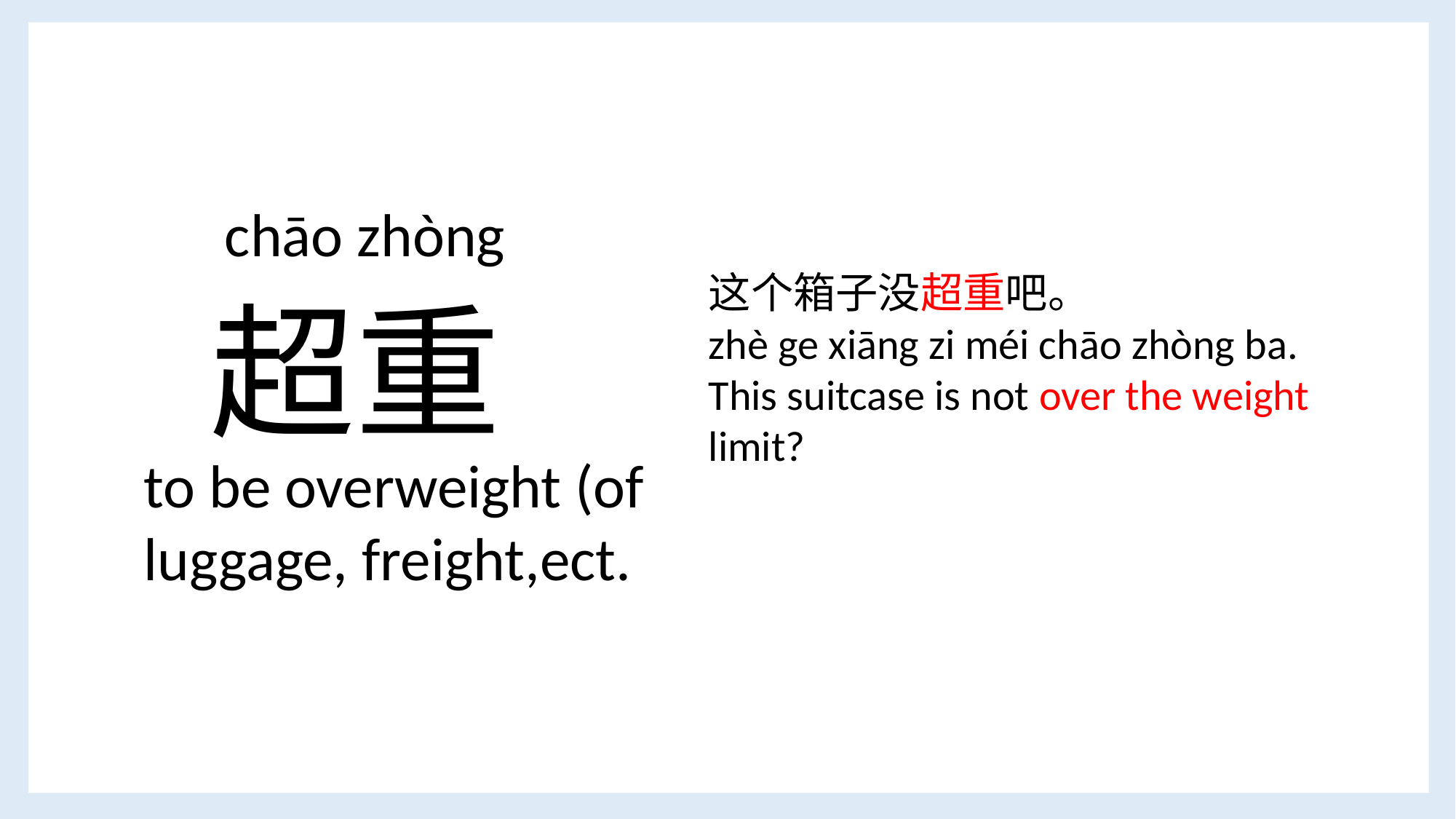

chāo zhòng
这个箱子没超重吧。
zhè ge xiāng zi méi chāo zhòng ba.
This suitcase is not over the weight limit?
超重
to be overweight (of luggage, freight,ect.